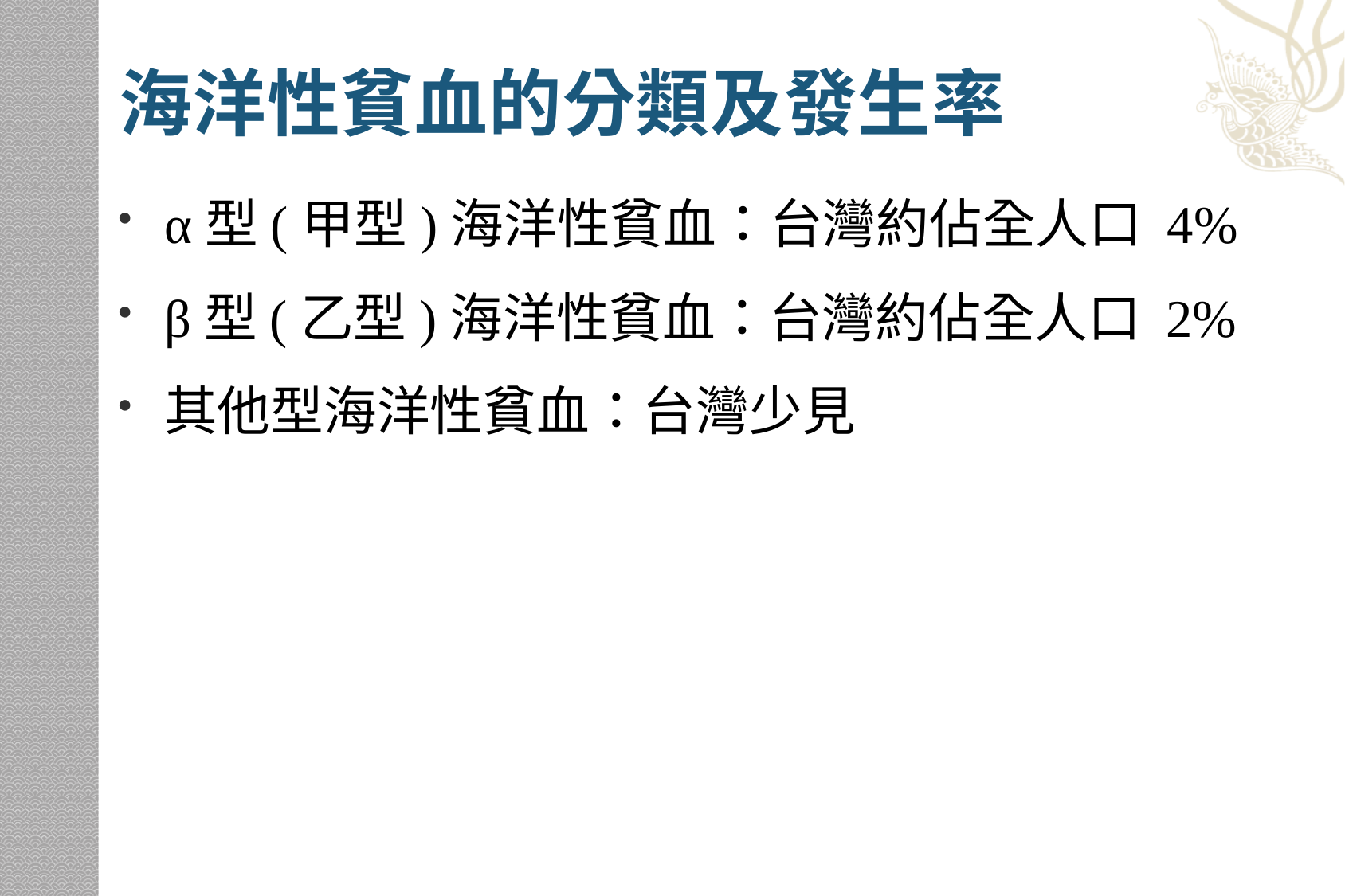

# 海洋性貧血的分類及發生率
α型(甲型)海洋性貧血：台灣約佔全人口 4%
β型(乙型)海洋性貧血：台灣約佔全人口 2%
其他型海洋性貧血：台灣少見